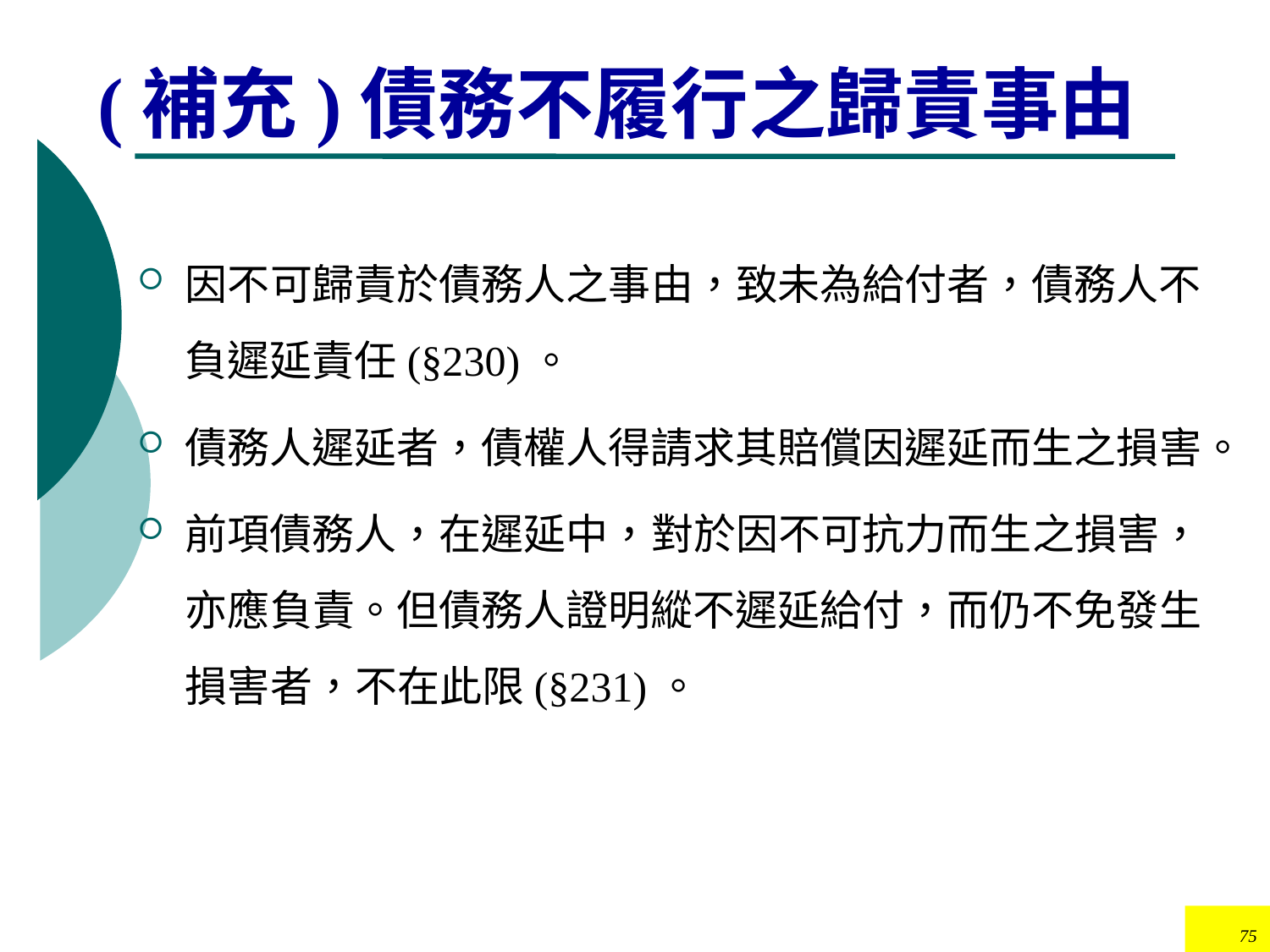

# (補充)債務不履行之歸責事由
因不可歸責於債務人之事由，致未為給付者，債務人不負遲延責任(§230)。
債務人遲延者，債權人得請求其賠償因遲延而生之損害。
前項債務人，在遲延中，對於因不可抗力而生之損害，亦應負責。但債務人證明縱不遲延給付，而仍不免發生損害者，不在此限(§231)。
75